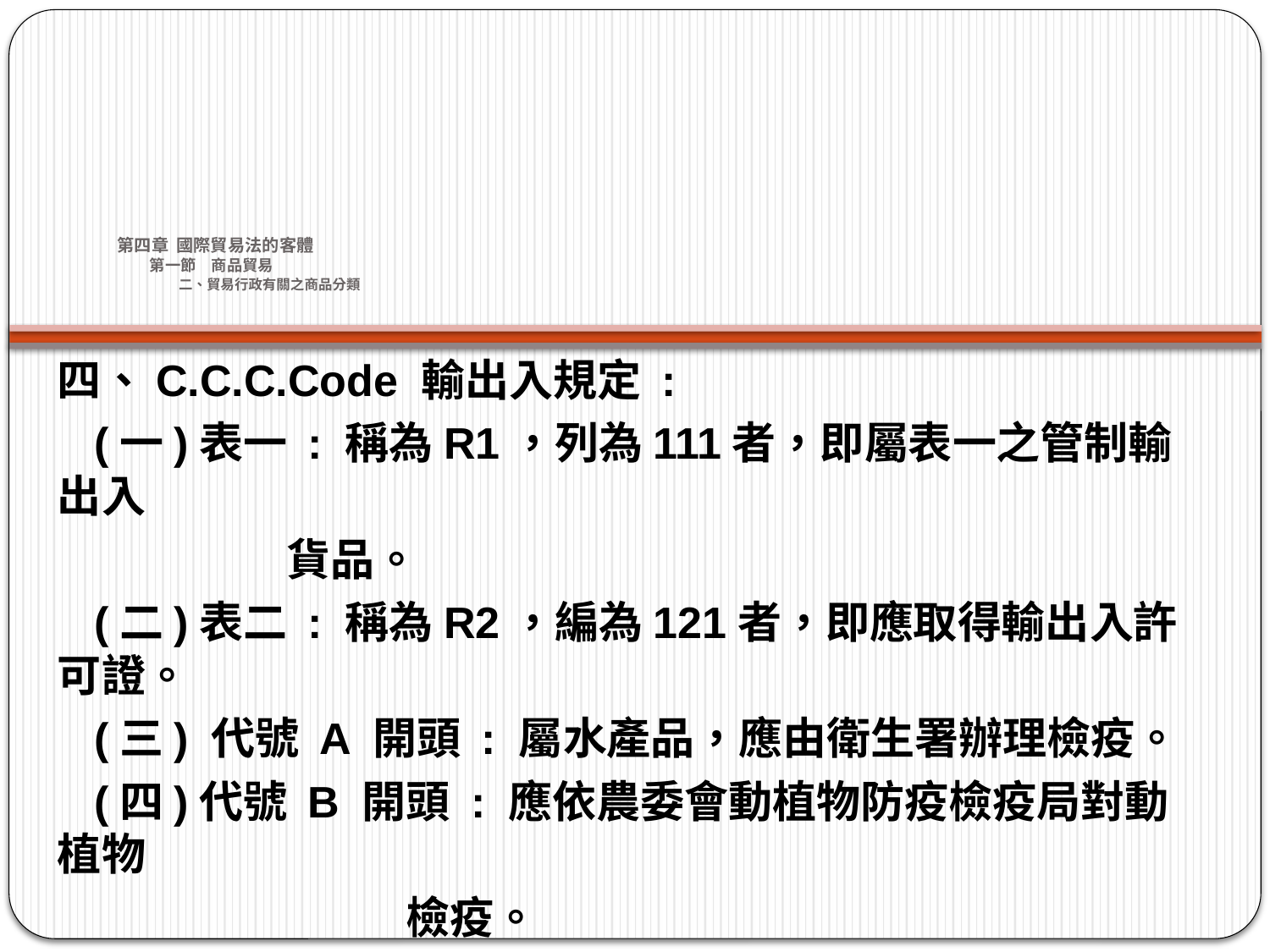

# 第四章  國際貿易法的客體 第一節　商品貿易 二、貿易行政有關之商品分類
四、C.C.C.Code 輸出入規定 :
   (一)表一 : 稱為R1，列為111者，即屬表一之管制輸出入
                      貨品。
   (二)表二 : 稱為R2，編為121者，即應取得輸出入許可證。
   (三) 代號 A 開頭 : 屬水產品，應由衛生署辦理檢疫。
   (四)代號 B 開頭 : 應依農委會動植物防疫檢疫局對動植物
                                  檢疫。
   (五)代號 C 開頭 : 應由經濟部標準檢驗局辦理檢驗。
   (六)代號 F 開頭 : 由衛生署對輸入食品辦理查驗。